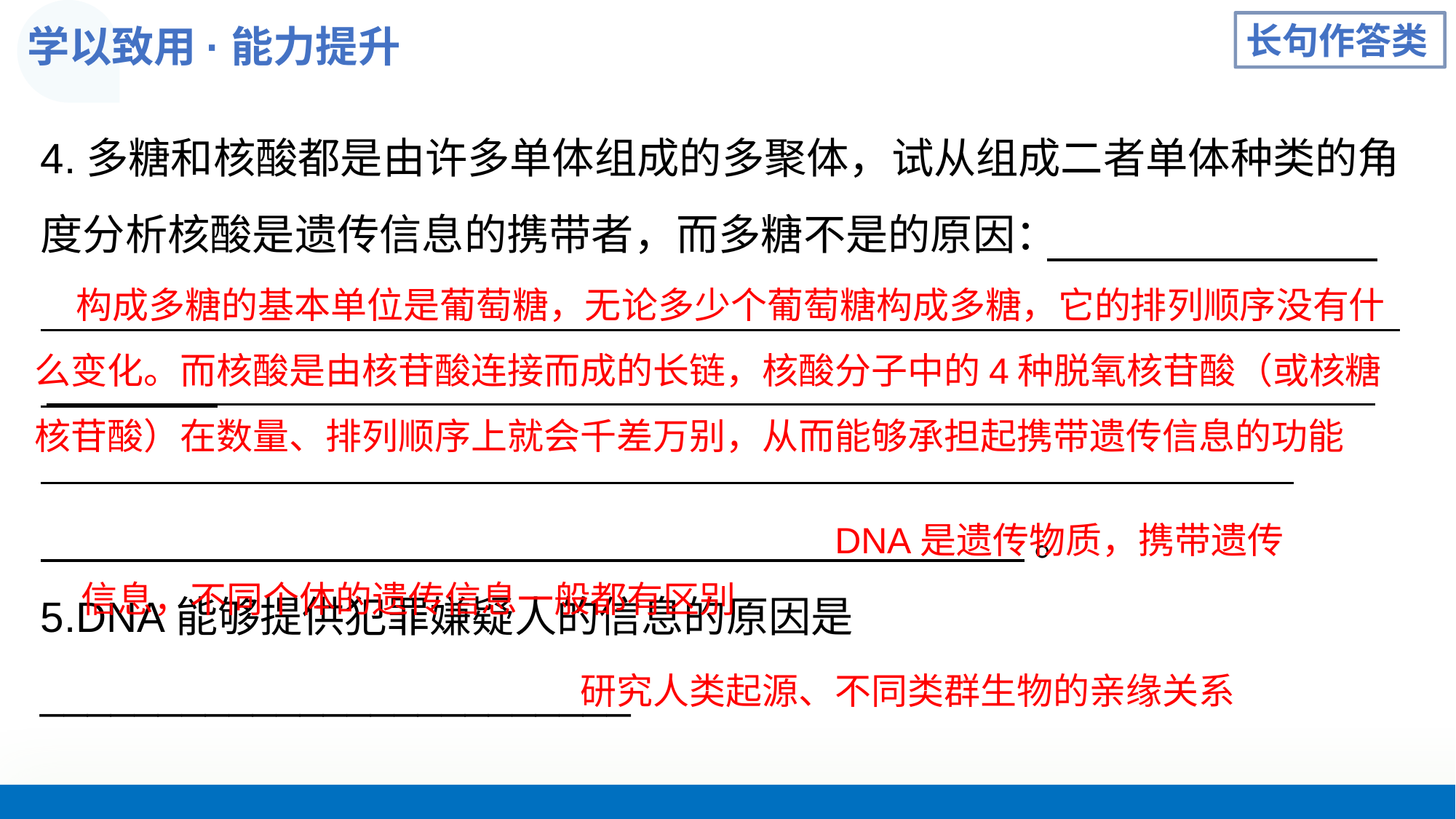

学以致用·能力提升
长句作答类
4.多糖和核酸都是由许多单体组成的多聚体，试从组成二者单体种类的角度分析核酸是遗传信息的携带者，而多糖不是的原因：

                                                                                                        。
5.DNA能够提供犯罪嫌疑人的信息的原因是_________________________
____________________________________________________________________。
DNA鉴定技术还可以应用在                                                                    。
    构成多糖的基本单位是葡萄糖，无论多少个葡萄糖构成多糖，它的排列顺序没有什么变化。而核酸是由核苷酸连接而成的长链，核酸分子中的4种脱氧核苷酸（或核糖核苷酸）在数量、排列顺序上就会千差万别，从而能够承担起携带遗传信息的功能
                                                                          DNA是遗传物质，携带遗传
信息，不同个体的遗传信息一般都有区别
研究人类起源、不同类群生物的亲缘关系